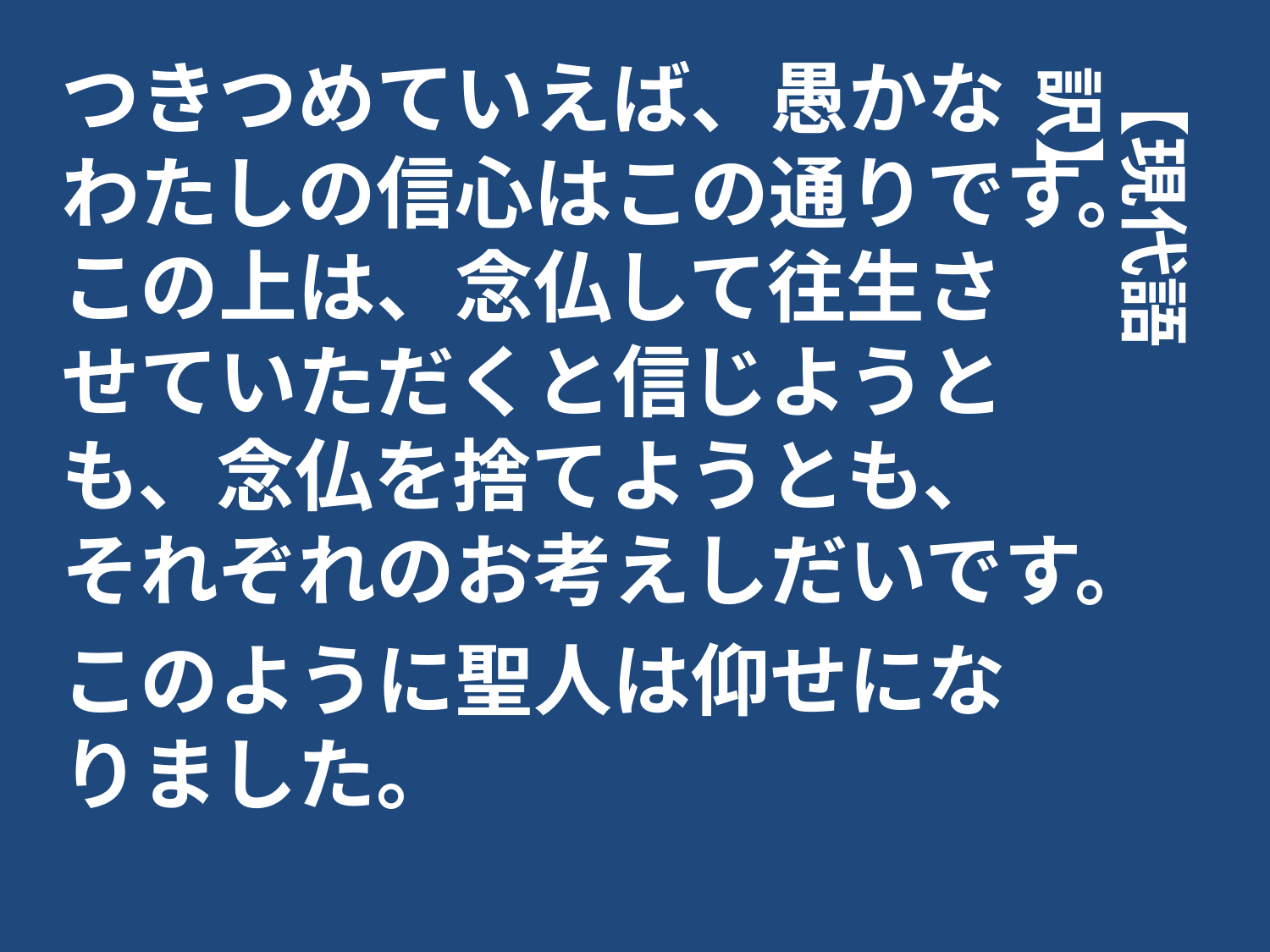

つきつめていえば、愚かなわたしの信心はこの通りです。この上は、念仏して往生させていただくと信じようとも、念仏を捨てようとも、それぞれのお考えしだいです。
このように聖人は仰せになりました。
【現代語訳】